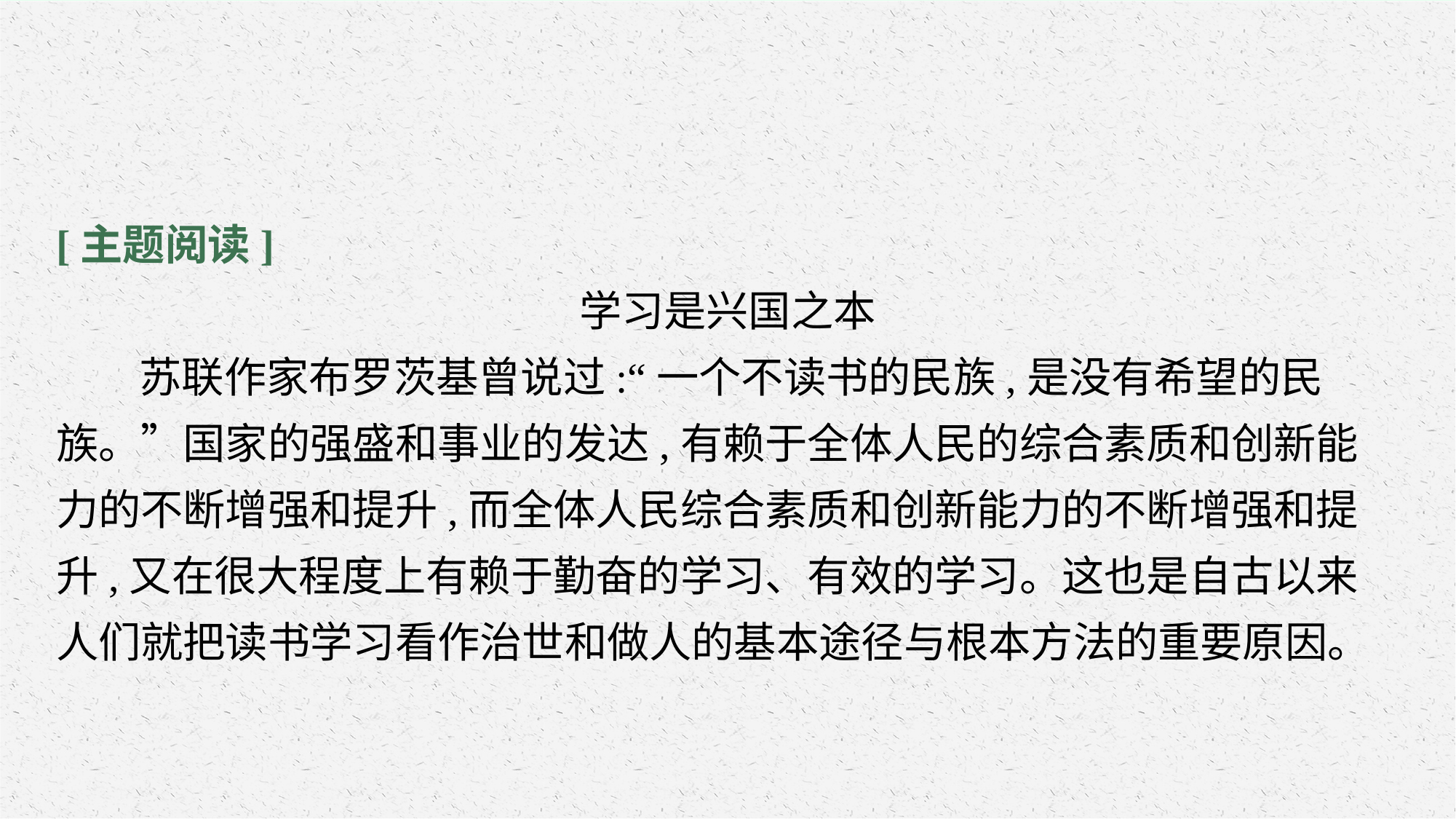

[主题阅读]
学习是兴国之本
苏联作家布罗茨基曾说过:“一个不读书的民族,是没有希望的民族。”国家的强盛和事业的发达,有赖于全体人民的综合素质和创新能力的不断增强和提升,而全体人民综合素质和创新能力的不断增强和提升,又在很大程度上有赖于勤奋的学习、有效的学习。这也是自古以来人们就把读书学习看作治世和做人的基本途径与根本方法的重要原因。